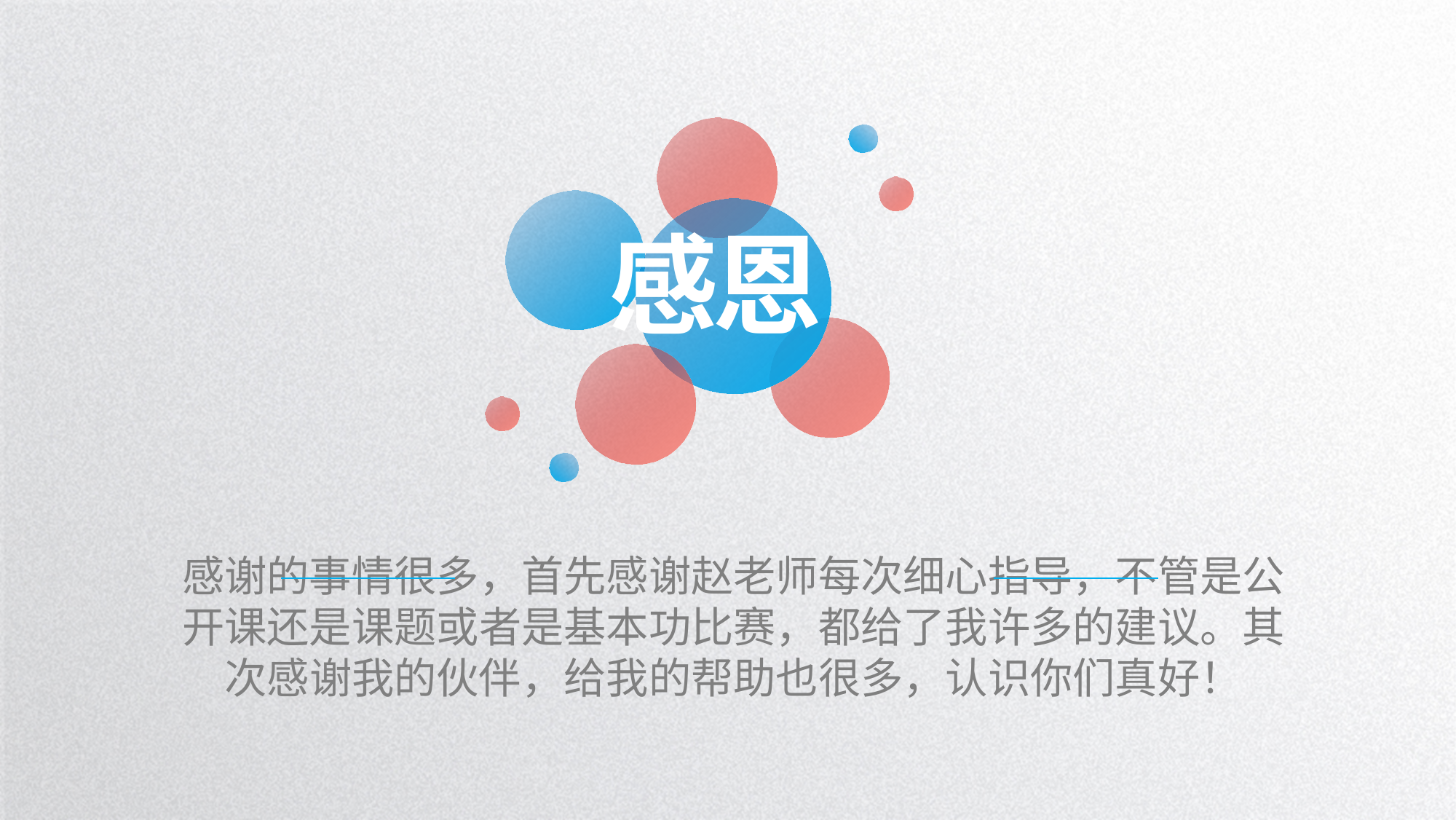

感恩

感谢的事情很多，首先感谢赵老师每次细心指导，不管是公开课还是课题或者是基本功比赛，都给了我许多的建议。其次感谢我的伙伴，给我的帮助也很多，认识你们真好！